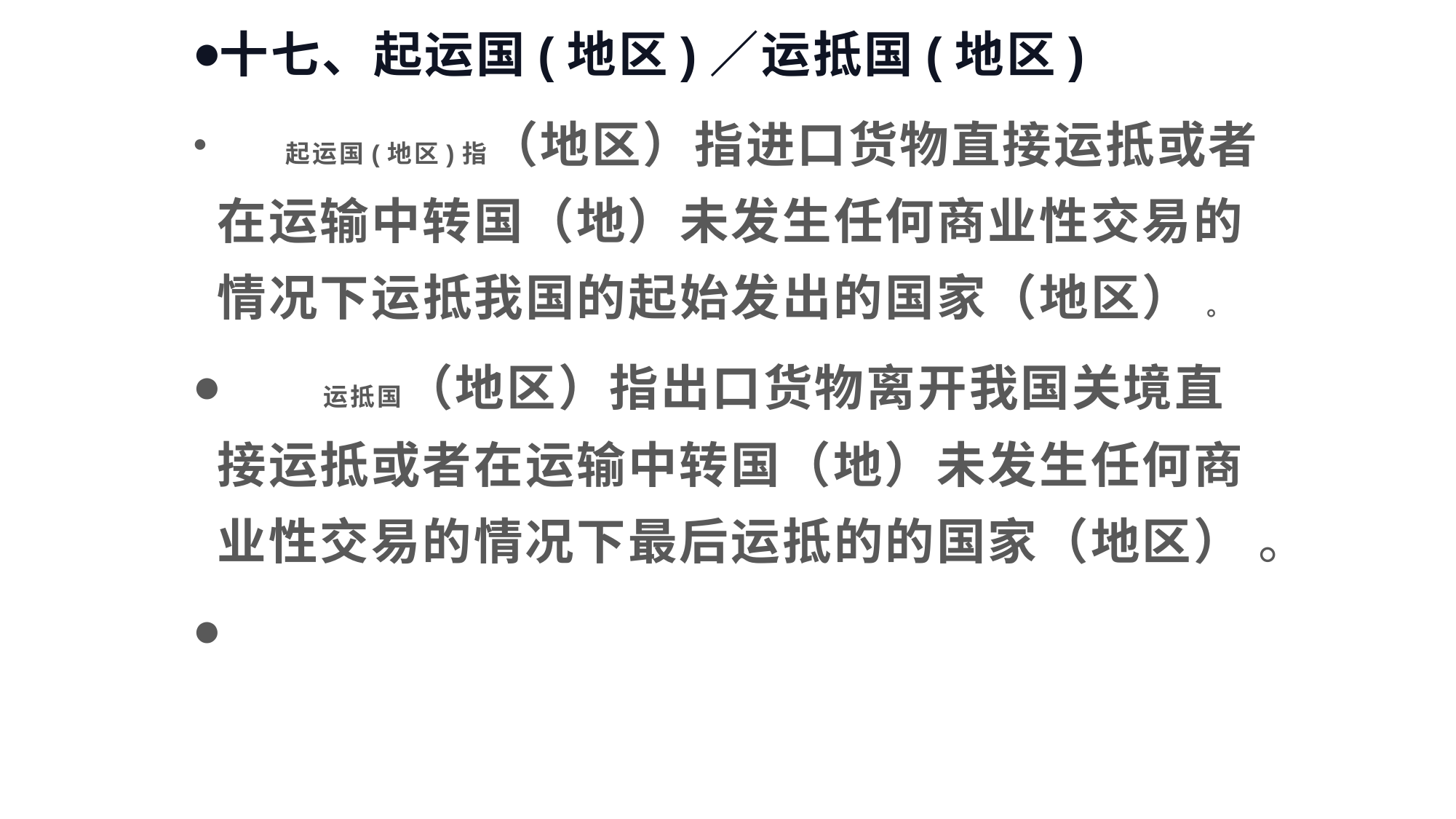

十七、起运国(地区)／运抵国(地区)
        起运国(地区)指（地区）指进口货物直接运抵或者在运输中转国（地）未发生任何商业性交易的情况下运抵我国的起始发出的国家（地区） 。
       运抵国（地区）指出口货物离开我国关境直接运抵或者在运输中转国（地）未发生任何商业性交易的情况下最后运抵的的国家（地区） 。